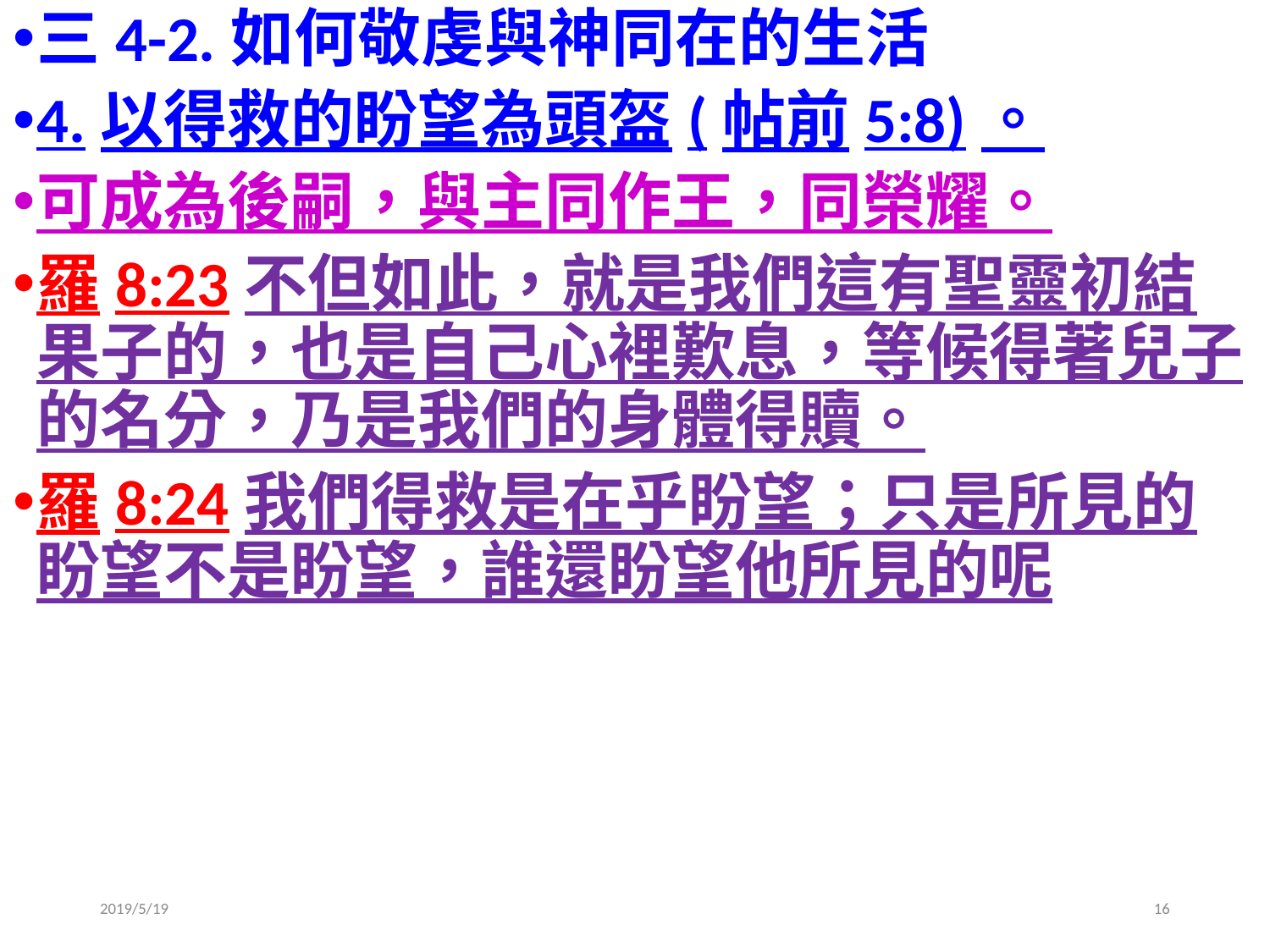

三4-2.如何敬虔與神同在的生活
4.以得救的盼望為頭盔(帖前5:8)。
可成為後嗣，與主同作王，同榮耀。
羅8:23不但如此，就是我們這有聖靈初結果子的，也是自己心裡歎息，等候得著兒子的名分，乃是我們的身體得贖。
羅8:24我們得救是在乎盼望；只是所見的盼望不是盼望，誰還盼望他所見的呢

2019/5/19
16